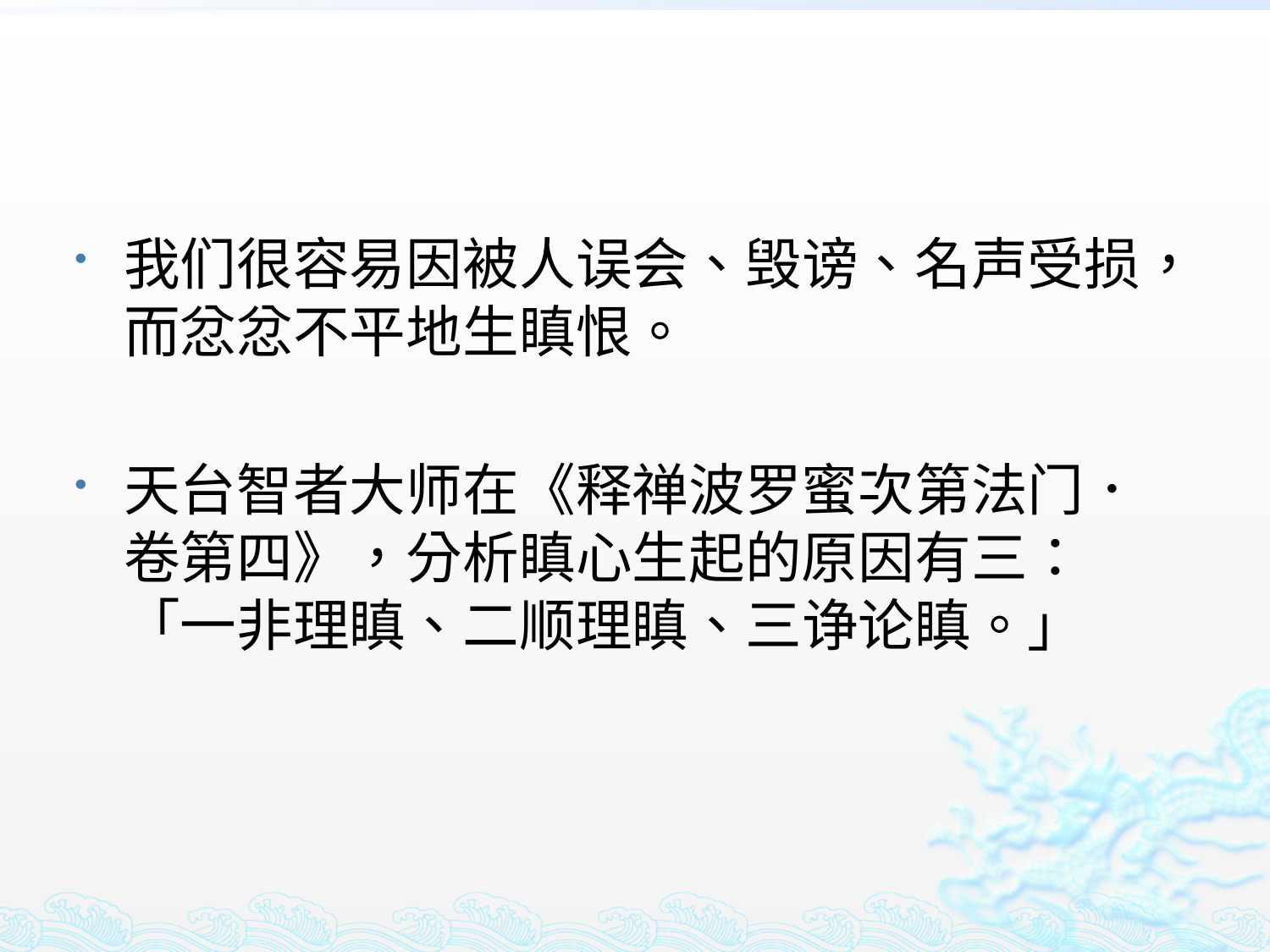

我们很容易因被人误会、毁谤、名声受损，而忿忿不平地生瞋恨。

天台智者大师在《释禅波罗蜜次第法门．卷第四》，分析瞋心生起的原因有三：「一非理瞋、二顺理瞋、三诤论瞋。」